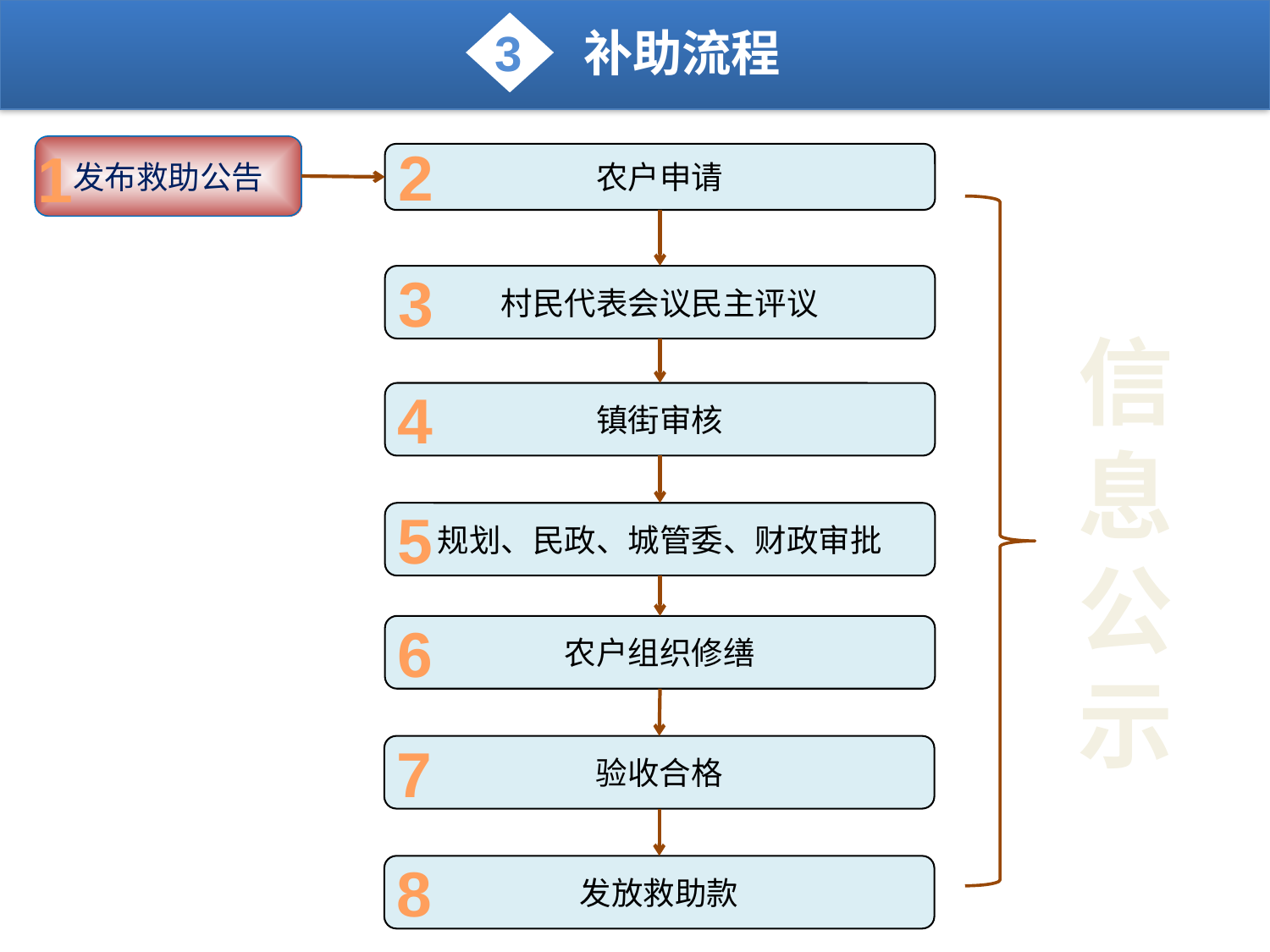

3
补助流程
2
农户申请
1
发布救助公告

信
息
公
示
村民代表会议民主评议
3
镇街审核
4
规划、民政、城管委、财政审批
5
农户组织修缮
6
验收合格
7
发放救助款
8